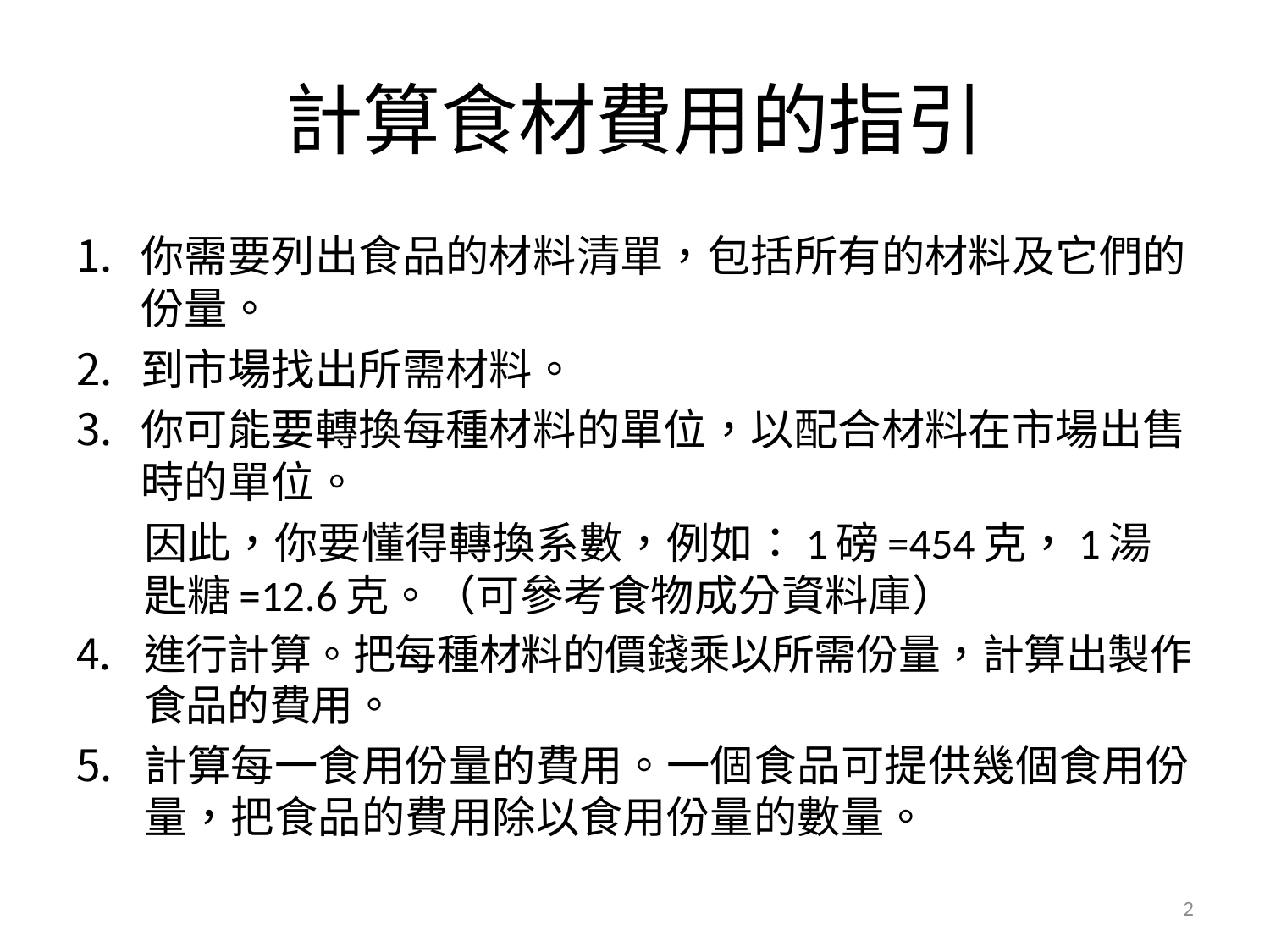

# 計算食材費用的指引
你需要列出食品的材料清單，包括所有的材料及它們的份量。
到市場找出所需材料。
你可能要轉換每種材料的單位，以配合材料在市場出售時的單位。
因此，你要懂得轉換系數，例如：1磅=454克，1湯匙糖=12.6克。（可參考食物成分資料庫）
進行計算。把每種材料的價錢乘以所需份量，計算出製作食品的費用。
計算每一食用份量的費用。一個食品可提供幾個食用份量，把食品的費用除以食用份量的數量。
2